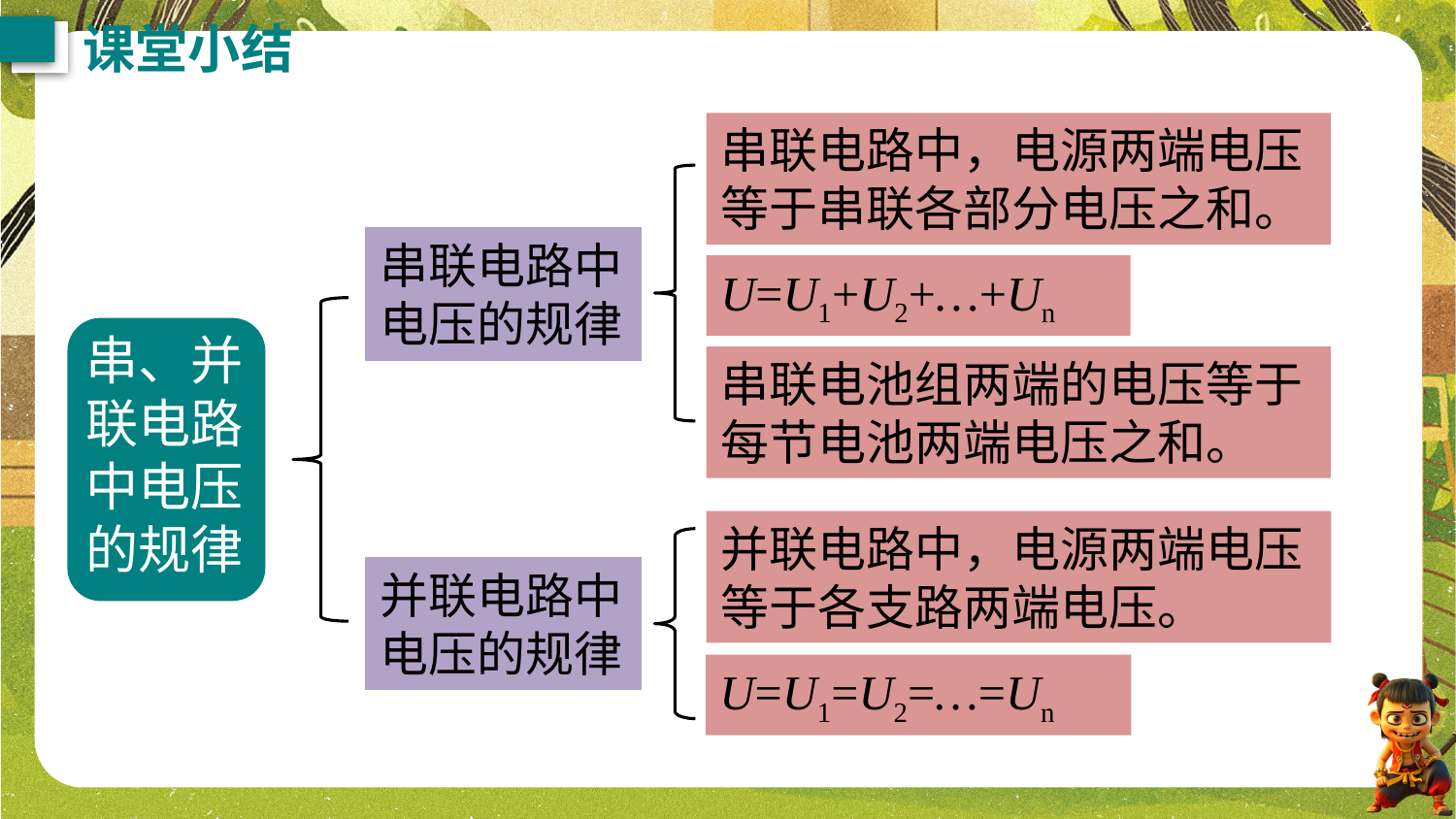

课堂小结

串联电路中，电源两端电压等于串联各部分电压之和。

串联电路中电压的规律
U=U1+U2+…+Un

串、并联电路中电压的规律
串联电池组两端的电压等于每节电池两端电压之和。
并联电路中，电源两端电压等于各支路两端电压。

并联电路中电压的规律
U=U1=U2=…=Un